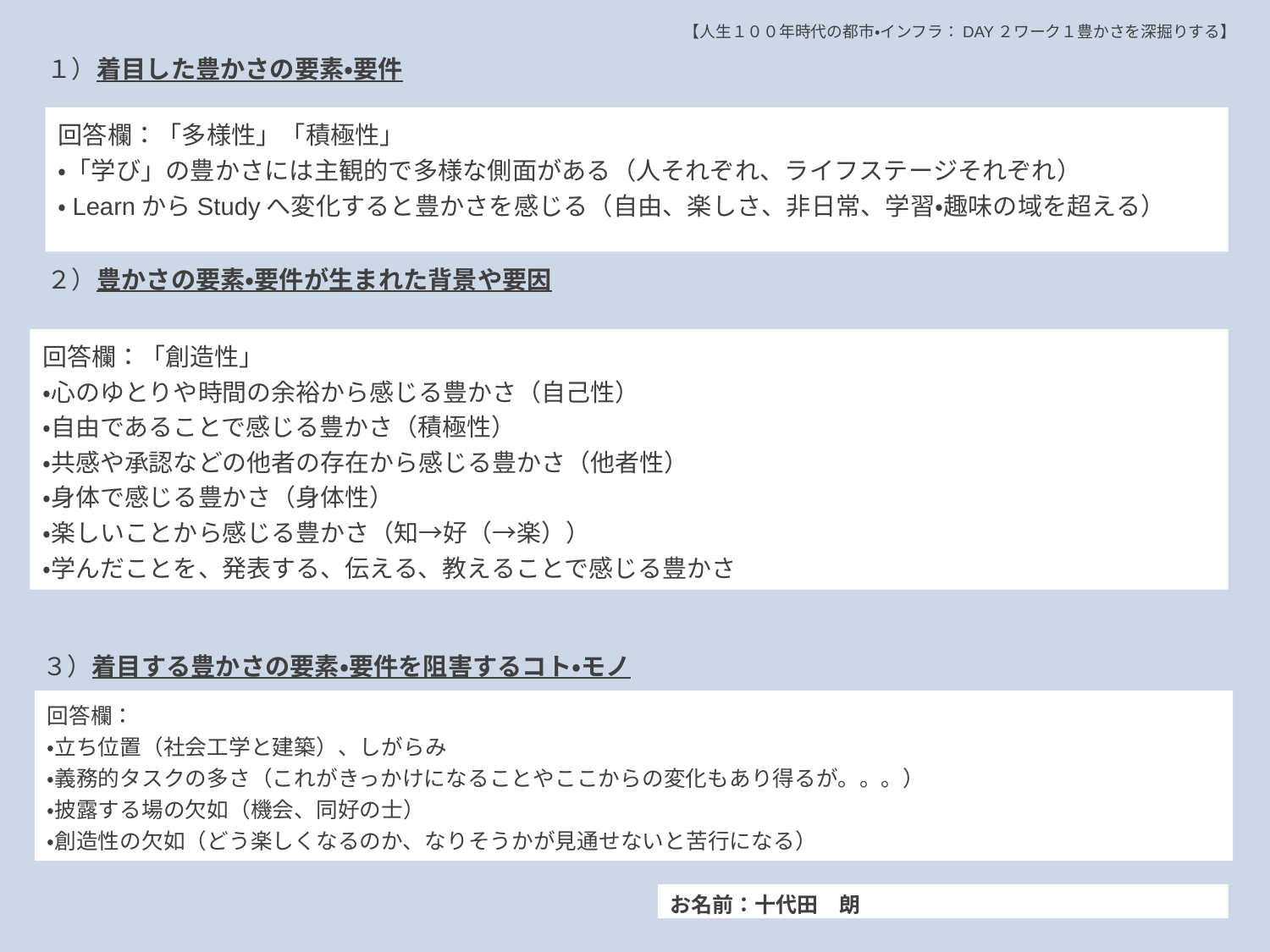

【人生１００年時代の都市・インフラ：DAY２ワーク１豊かさを深掘りする】
１）着目した豊かさの要素・要件
# 回答欄：「多様性」「積極性」 ・「学び」の豊かさには主観的で多様な側面がある（人それぞれ、ライフステージそれぞれ） ・LearnからStudyへ変化すると豊かさを感じる（自由、楽しさ、非日常、学習・趣味の域を超える）
２）豊かさの要素・要件が生まれた背景や要因
回答欄：「創造性」
・心のゆとりや時間の余裕から感じる豊かさ（自己性）
・自由であることで感じる豊かさ（積極性）
・共感や承認などの他者の存在から感じる豊かさ（他者性）
・身体で感じる豊かさ（身体性）
・楽しいことから感じる豊かさ（知→好（→楽））
・学んだことを、発表する、伝える、教えることで感じる豊かさ

３）着目する豊かさの要素・要件を阻害するコト・モノ
回答欄：
・立ち位置（社会工学と建築）、しがらみ
・義務的タスクの多さ（これがきっかけになることやここからの変化もあり得るが。。。）
・披露する場の欠如（機会、同好の士）
・創造性の欠如（どう楽しくなるのか、なりそうかが見通せないと苦行になる）
お名前：十代田　朗